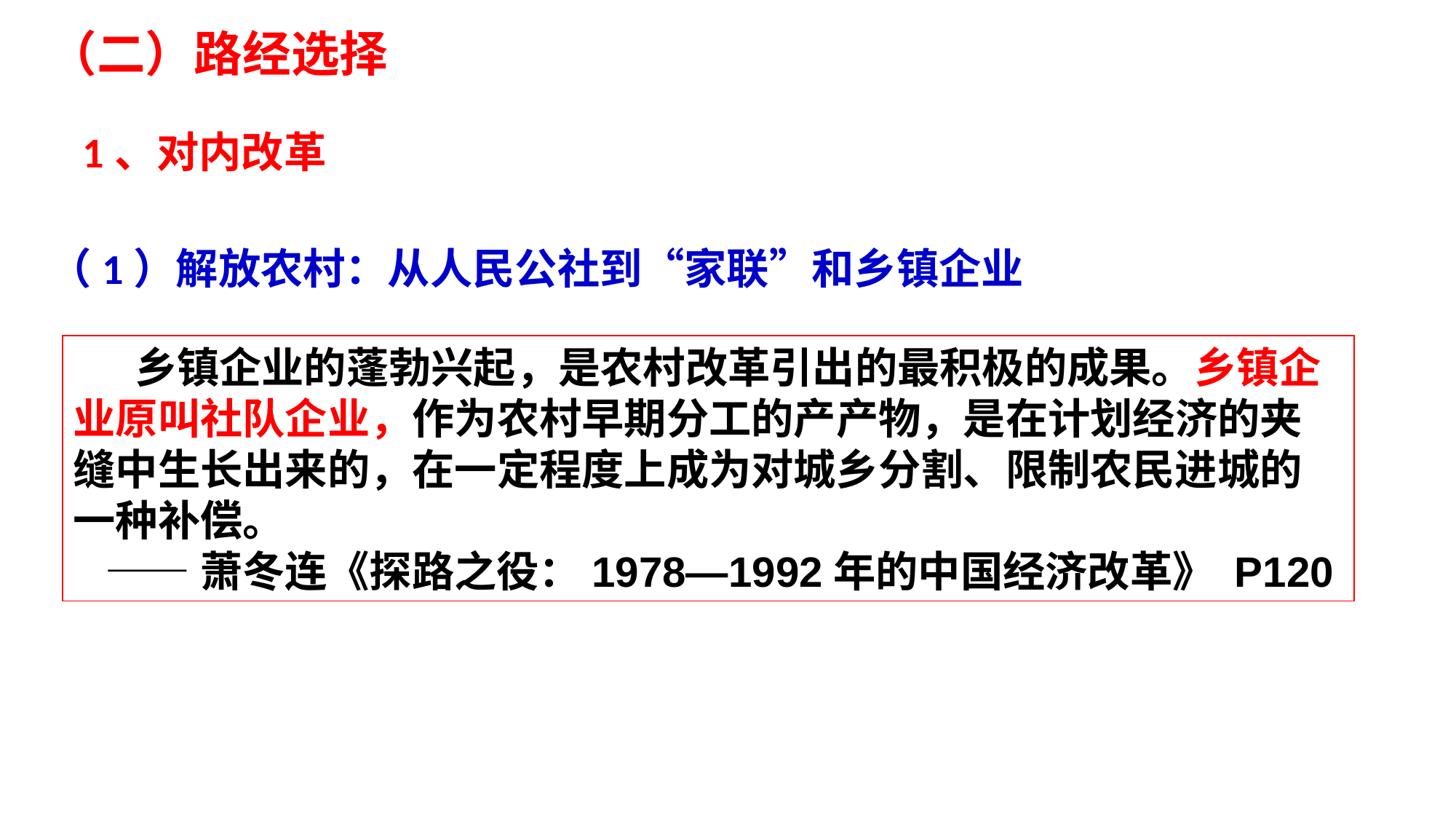

（二）路经选择
1、对内改革
（1）解放农村：从人民公社到“家联”和乡镇企业
  乡镇企业的蓬勃兴起，是农村改革引出的最积极的成果。乡镇企业原叫社队企业，作为农村早期分工的产产物，是在计划经济的夹缝中生长出来的，在一定程度上成为对城乡分割、限制农民进城的一种补偿。
——萧冬连《探路之役：1978—1992年的中国经济改革》 P120